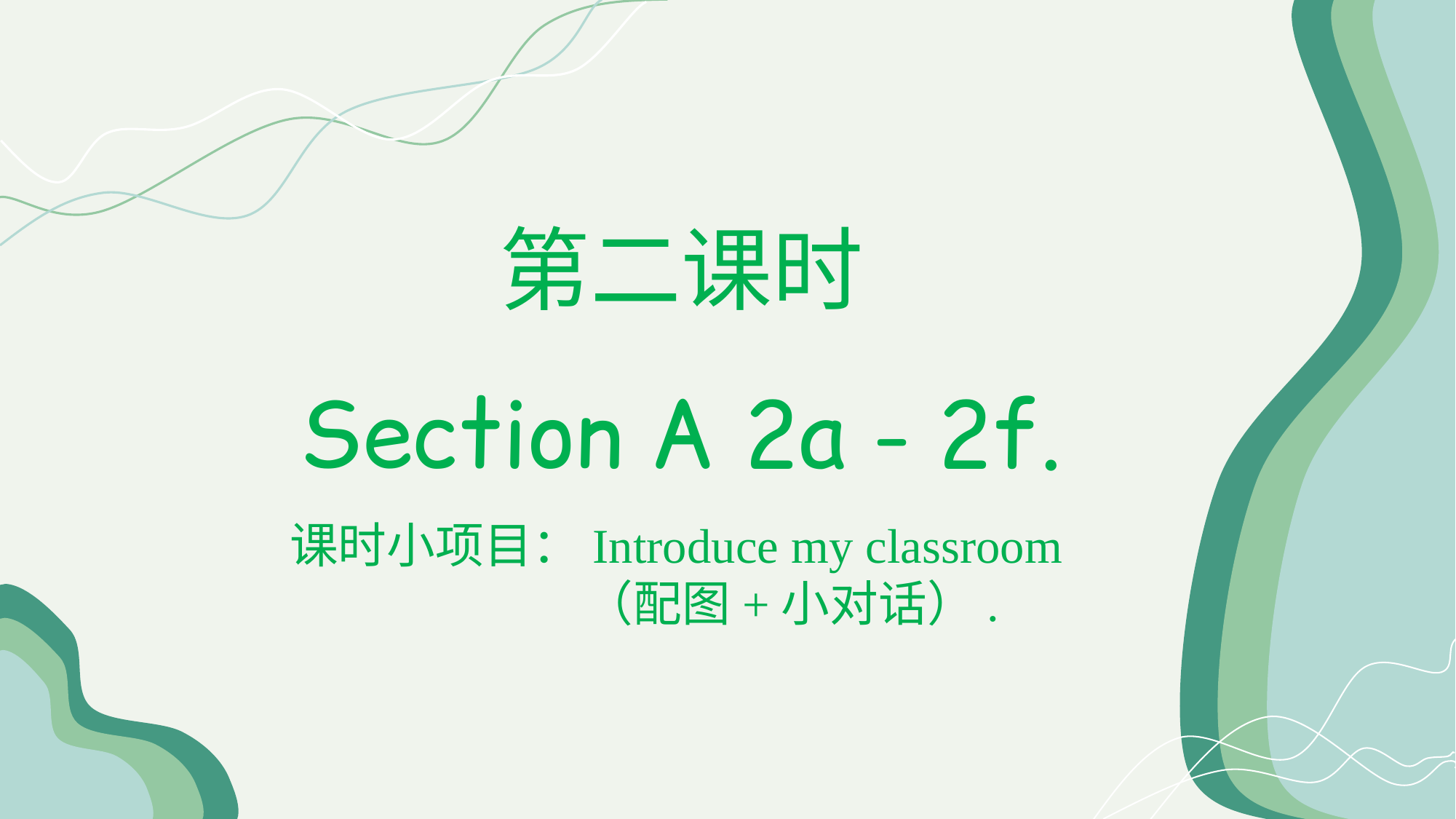

第二课时
Section A 2a - 2f.
课时小项目：Introduce my classroom
                          （配图+小对话）.